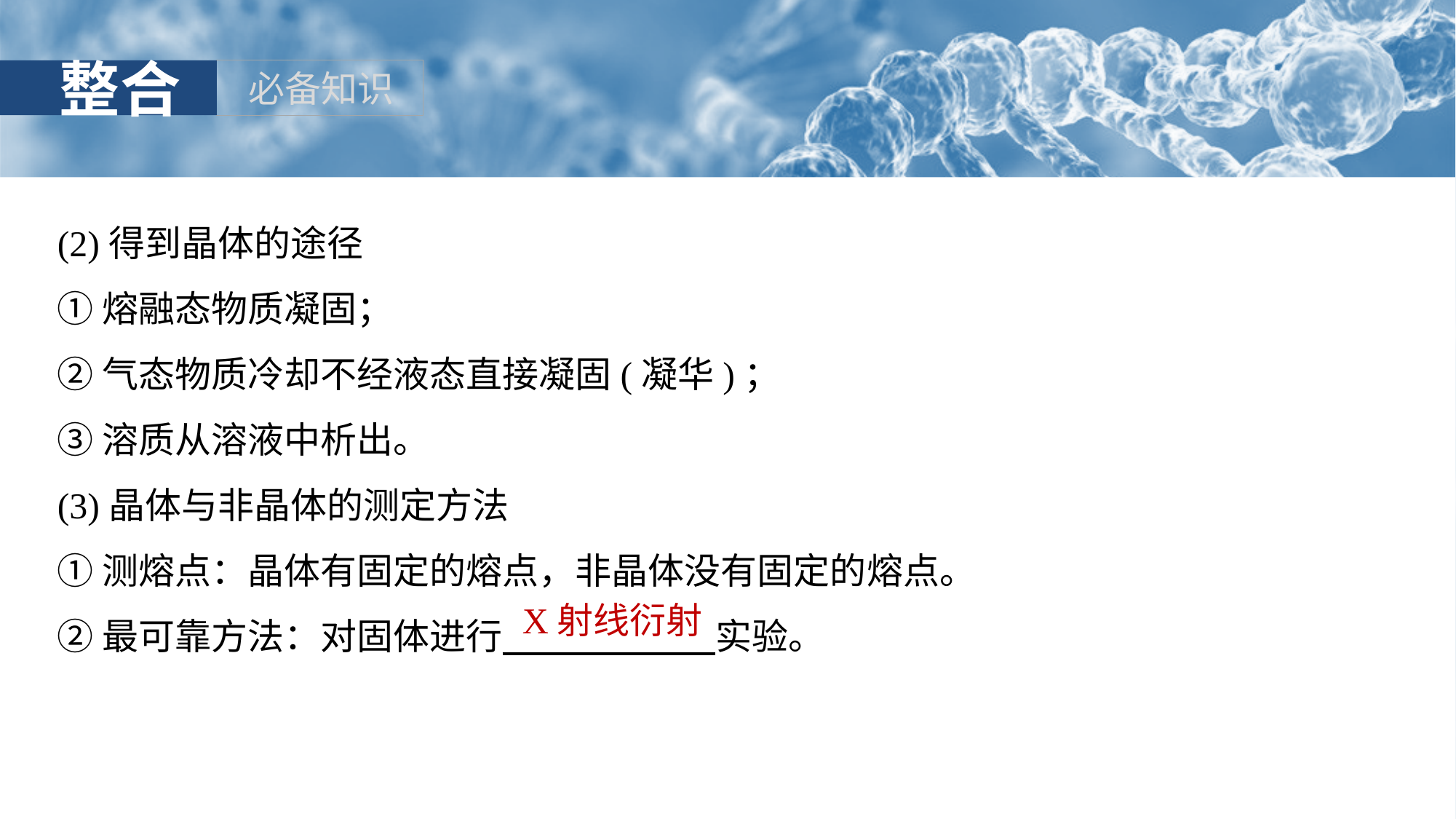

(2)得到晶体的途径
①熔融态物质凝固；
②气态物质冷却不经液态直接凝固(凝华)；
③溶质从溶液中析出。
(3)晶体与非晶体的测定方法
①测熔点：晶体有固定的熔点，非晶体没有固定的熔点。
②最可靠方法：对固体进行                          实验。
X射线衍射